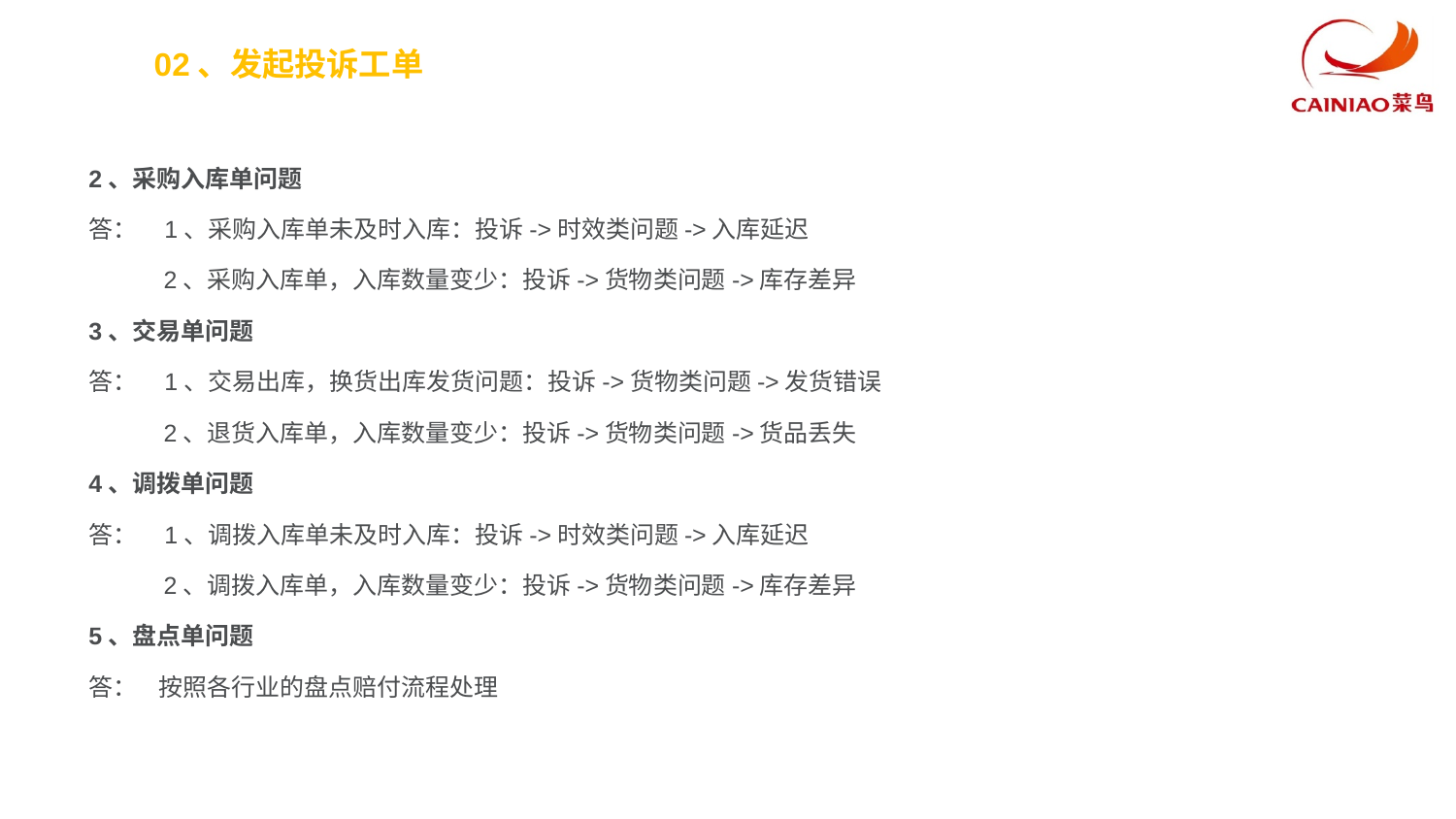

02、发起投诉工单
2、采购入库单问题
答：    1、采购入库单未及时入库：投诉->时效类问题->入库延迟
           2、采购入库单，入库数量变少：投诉->货物类问题->库存差异
3、交易单问题
答：    1、交易出库，换货出库发货问题：投诉->货物类问题->发货错误
           2、退货入库单，入库数量变少：投诉->货物类问题->货品丢失
4、调拨单问题
答：    1、调拨入库单未及时入库：投诉->时效类问题->入库延迟
           2、调拨入库单，入库数量变少：投诉->货物类问题->库存差异
5、盘点单问题
答：    按照各行业的盘点赔付流程处理